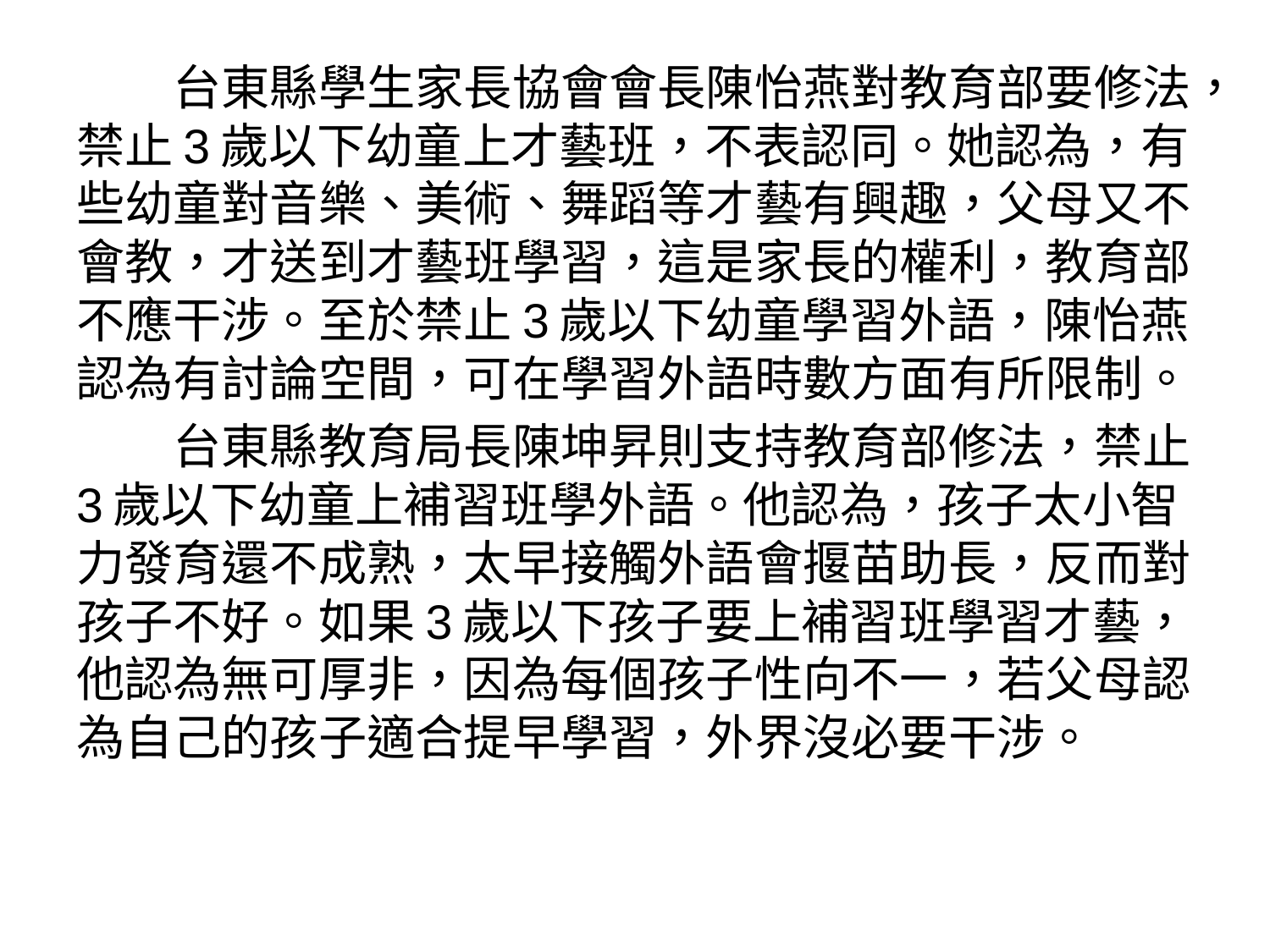

台東縣學生家長協會會長陳怡燕對教育部要修法，禁止3歲以下幼童上才藝班，不表認同。她認為，有些幼童對音樂、美術、舞蹈等才藝有興趣，父母又不會教，才送到才藝班學習，這是家長的權利，教育部不應干涉。至於禁止3歲以下幼童學習外語，陳怡燕認為有討論空間，可在學習外語時數方面有所限制。
　　台東縣教育局長陳坤昇則支持教育部修法，禁止3歲以下幼童上補習班學外語。他認為，孩子太小智力發育還不成熟，太早接觸外語會揠苗助長，反而對孩子不好。如果3歲以下孩子要上補習班學習才藝，他認為無可厚非，因為每個孩子性向不一，若父母認為自己的孩子適合提早學習，外界沒必要干涉。